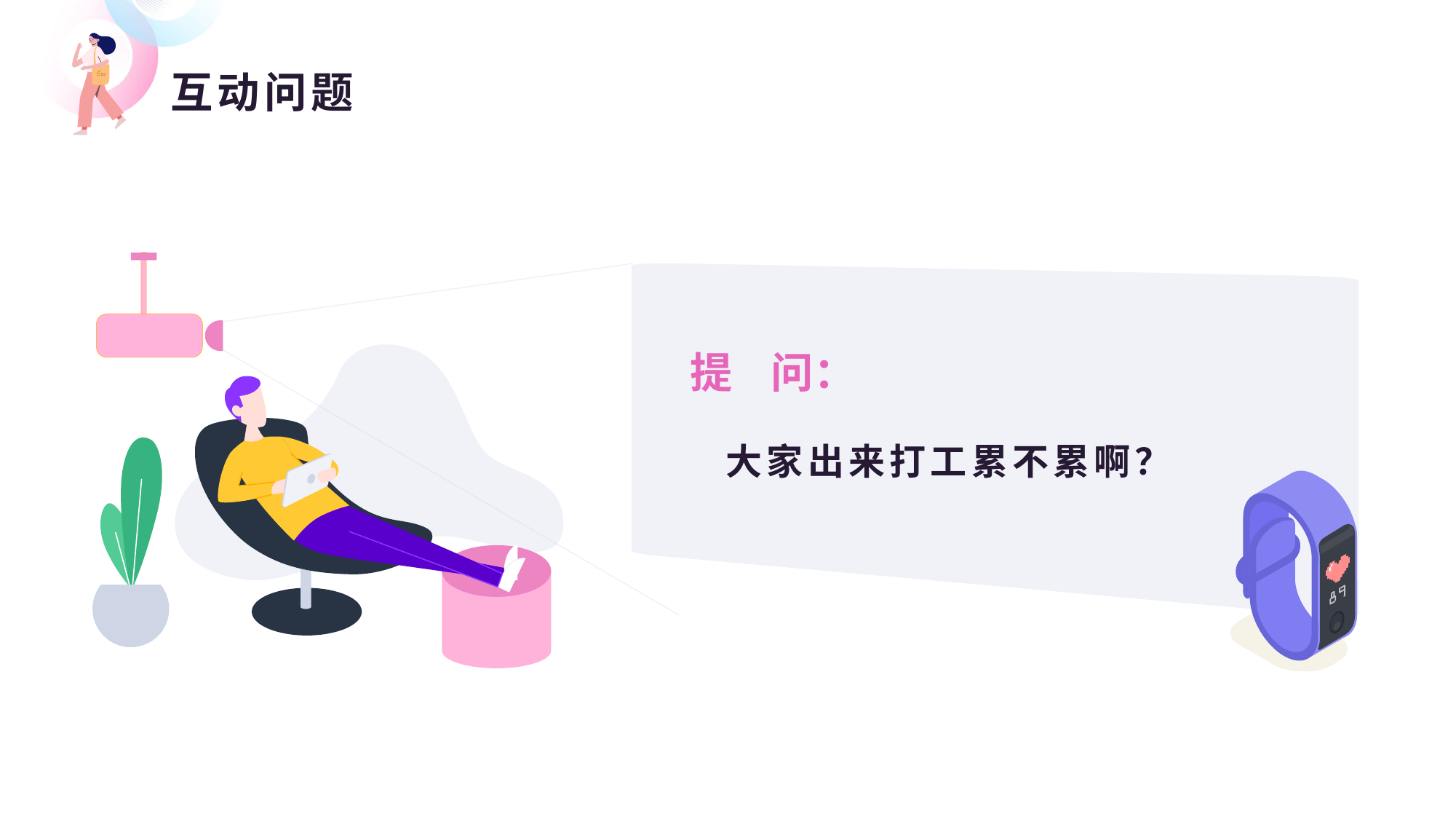

# 互动问题

提    问：
大家出来打工累不累啊？

PPT下载 http://www.ypppt.com/xiazai/